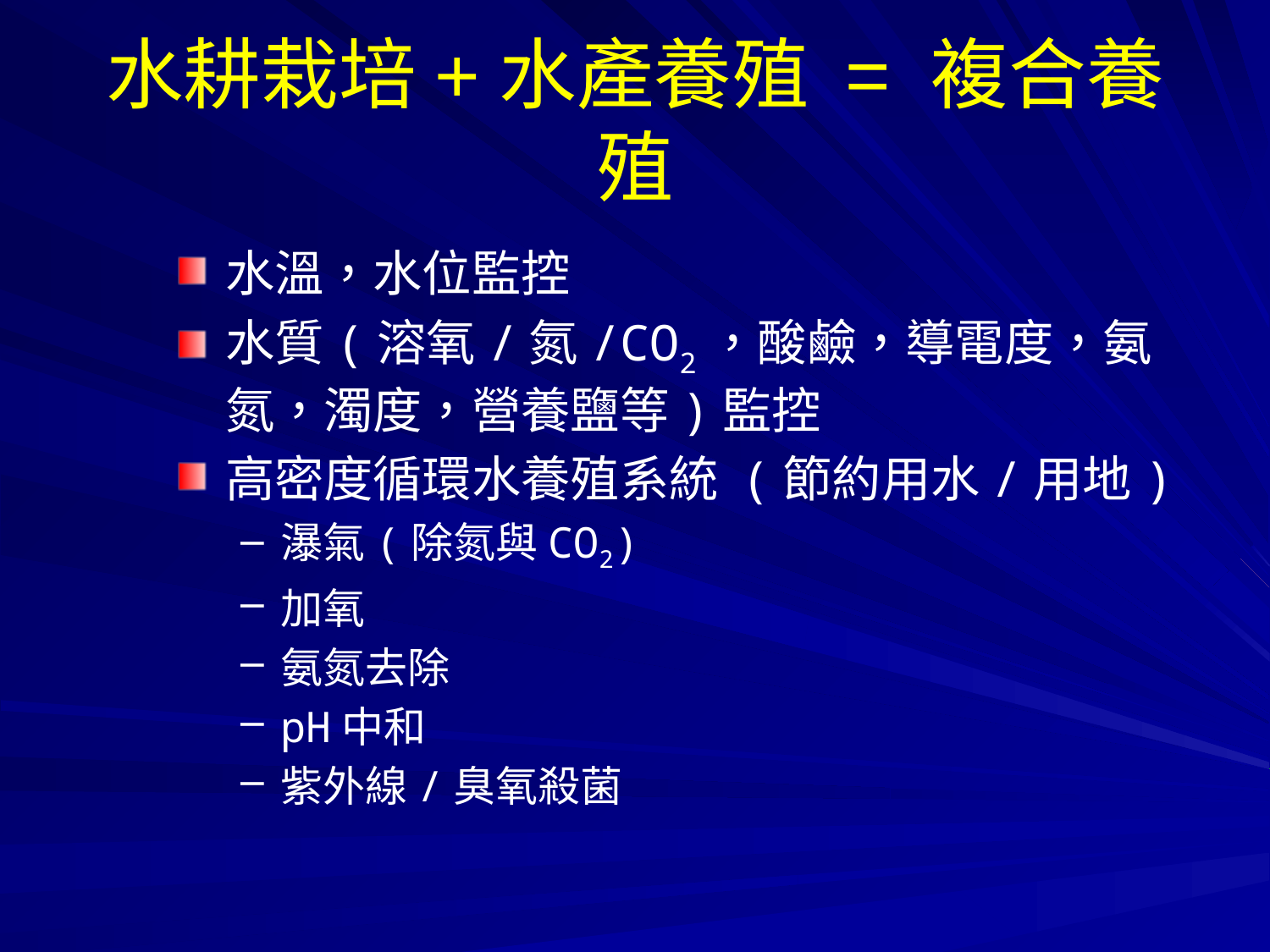

# 水耕栽培+水產養殖 = 複合養殖
水溫，水位監控
水質(溶氧/氮/CO2，酸鹼，導電度，氨氮，濁度，營養鹽等)監控
高密度循環水養殖系統 (節約用水/用地)
瀑氣(除氮與CO2)
加氧
氨氮去除
pH中和
紫外線/臭氧殺菌